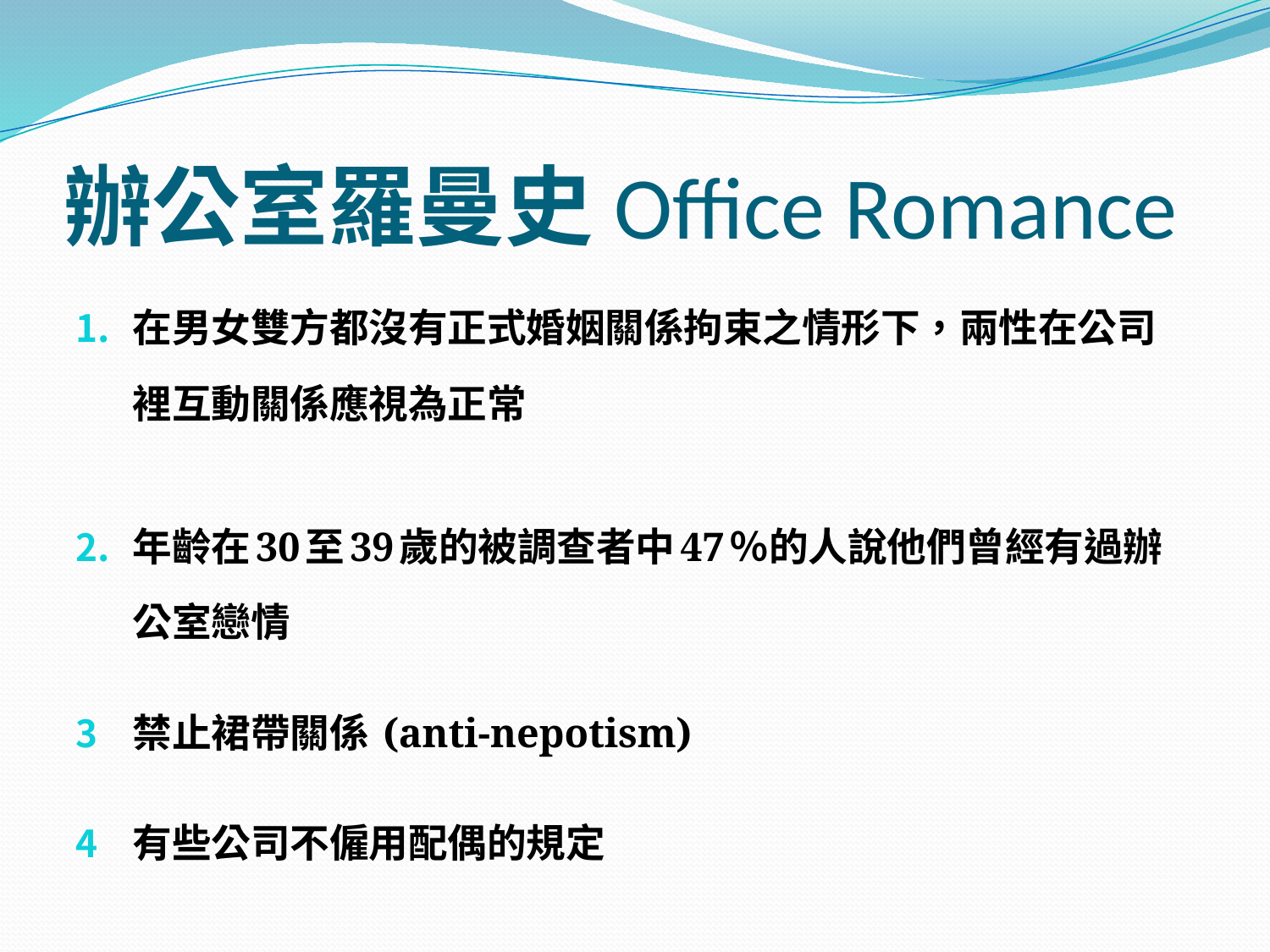

# 辦公室羅曼史Office Romance
在男女雙方都沒有正式婚姻關係拘束之情形下，兩性在公司裡互動關係應視為正常

年齡在30至39歲的被調查者中47％的人說他們曾經有過辦公室戀情

禁止裙帶關係 (anti-nepotism)

有些公司不僱用配偶的規定